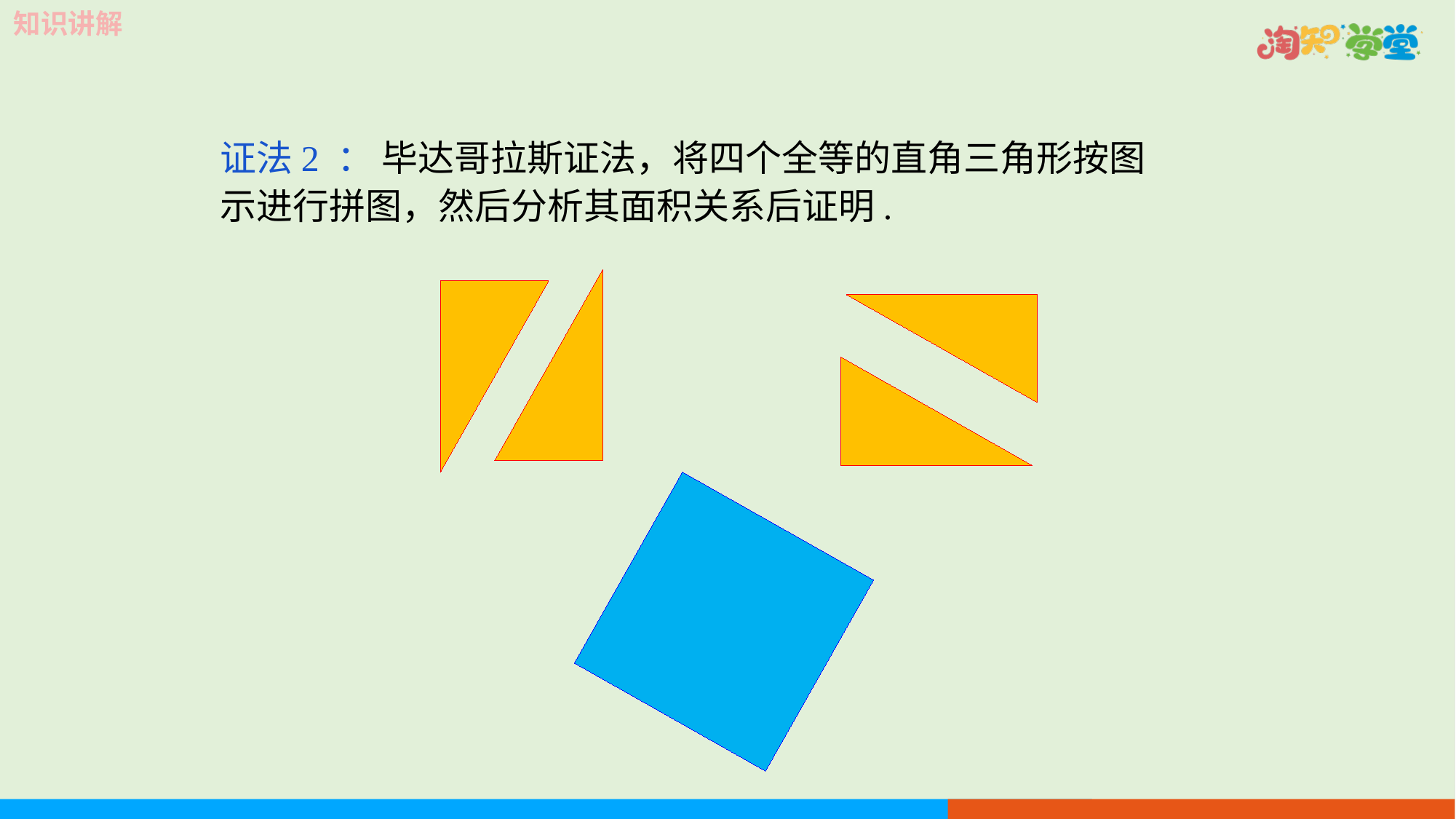

证法2 ： 毕达哥拉斯证法，将四个全等的直角三角形按图示进行拼图，然后分析其面积关系后证明.